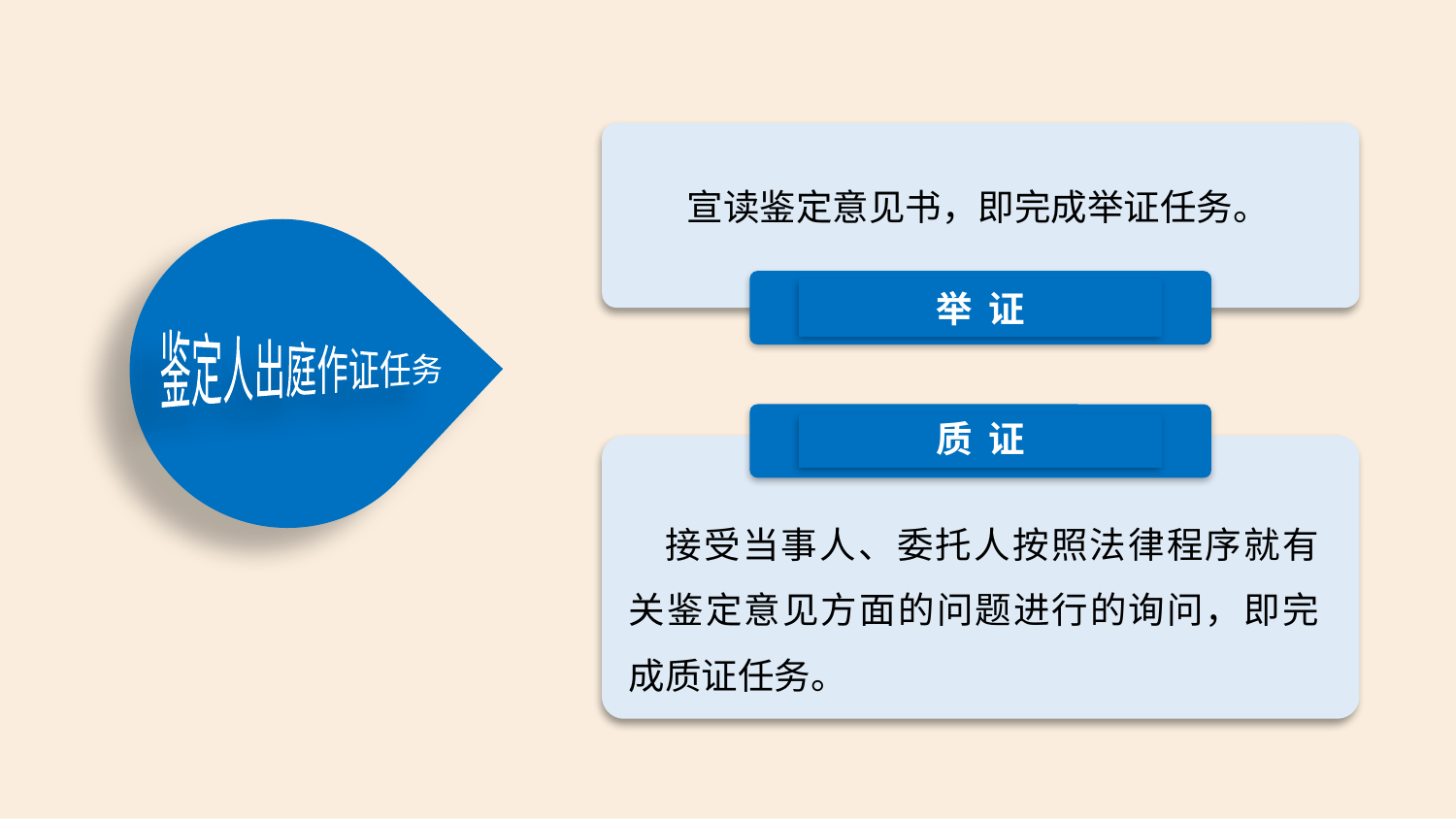

宣读鉴定意见书，即完成举证任务。

鉴定人出庭作证任务

举  证

质  证

接受当事人、委托人按照法律程序就有关鉴定意见方面的问题进行的询问，即完成质证任务。